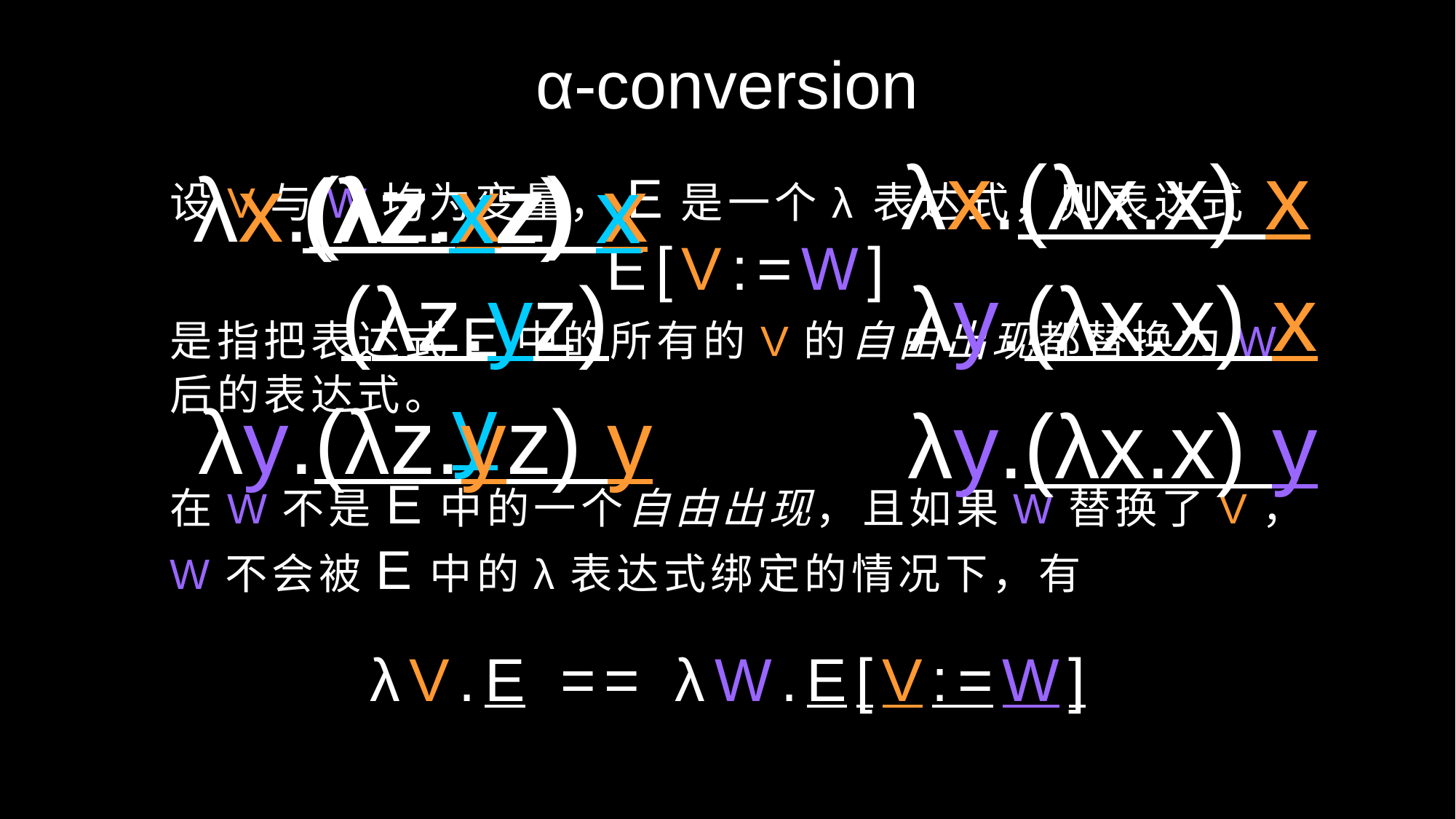

α-conversion
λx.(λx.x) x
λx.(λz.xz) x
(λz.xz) x
设V与W均为变量，E是一个λ表达式，则表达式
E[V:=W]
是指把表达式E中的所有的V的自由出现都替换为W后的表达式。

在W不是E中的一个自由出现，且如果W替换了V，W不会被E中的λ表达式绑定的情况下，有
(λz.yz) y
λy.(λx.x) x
λy.(λz.yz) y
λy.(λx.x) y
λV.E == λW.E[V:=W]